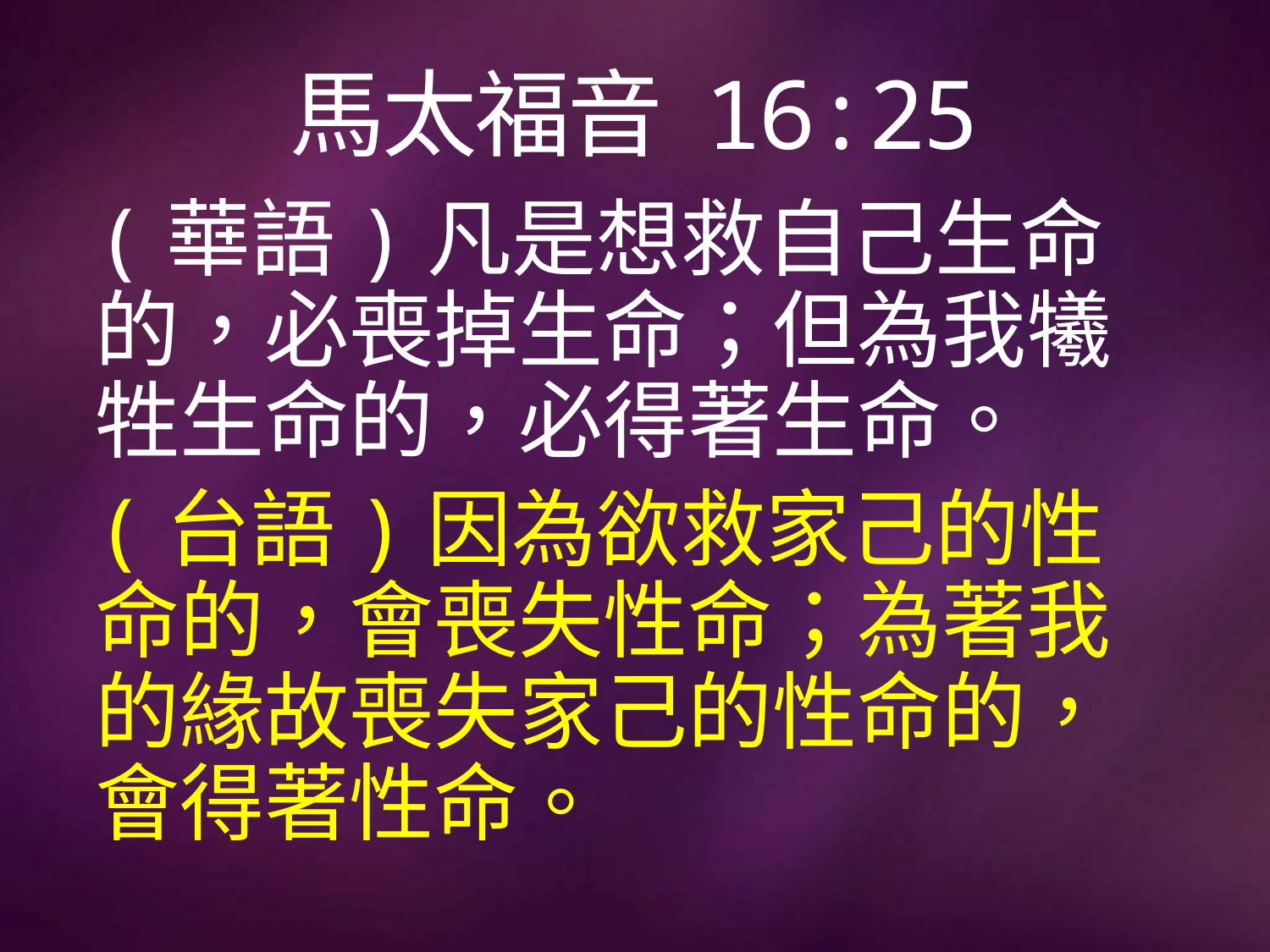

# 馬太福音 16:25
(華語)凡是想救自己生命的，必喪掉生命；但為我犧牲生命的，必得著生命。
(台語)因為欲救家己的性命的，會喪失性命；為著我的緣故喪失家己的性命的，會得著性命。